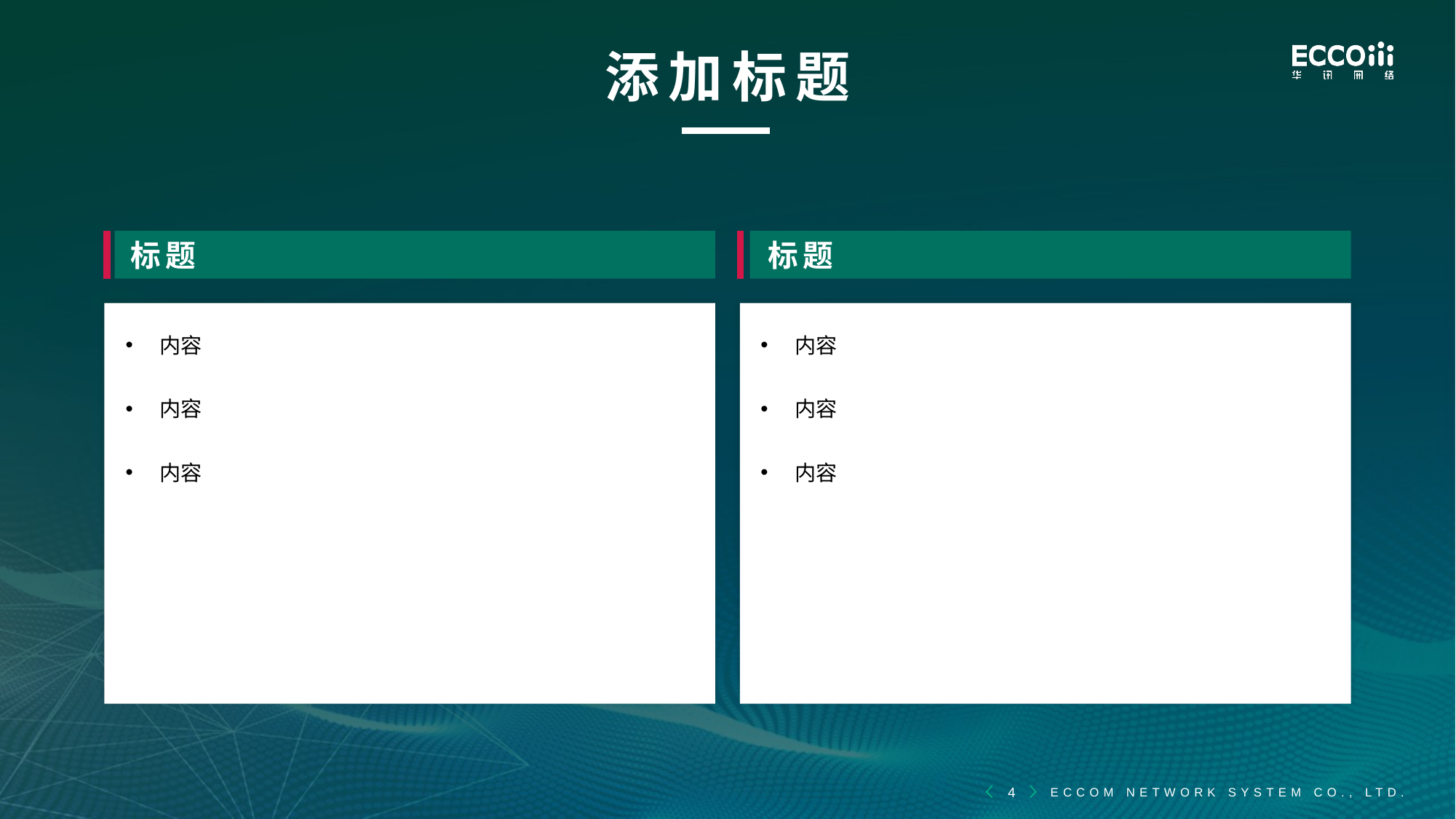

# 添加标题

标题

标题
内容
内容
内容
内容
内容
内容